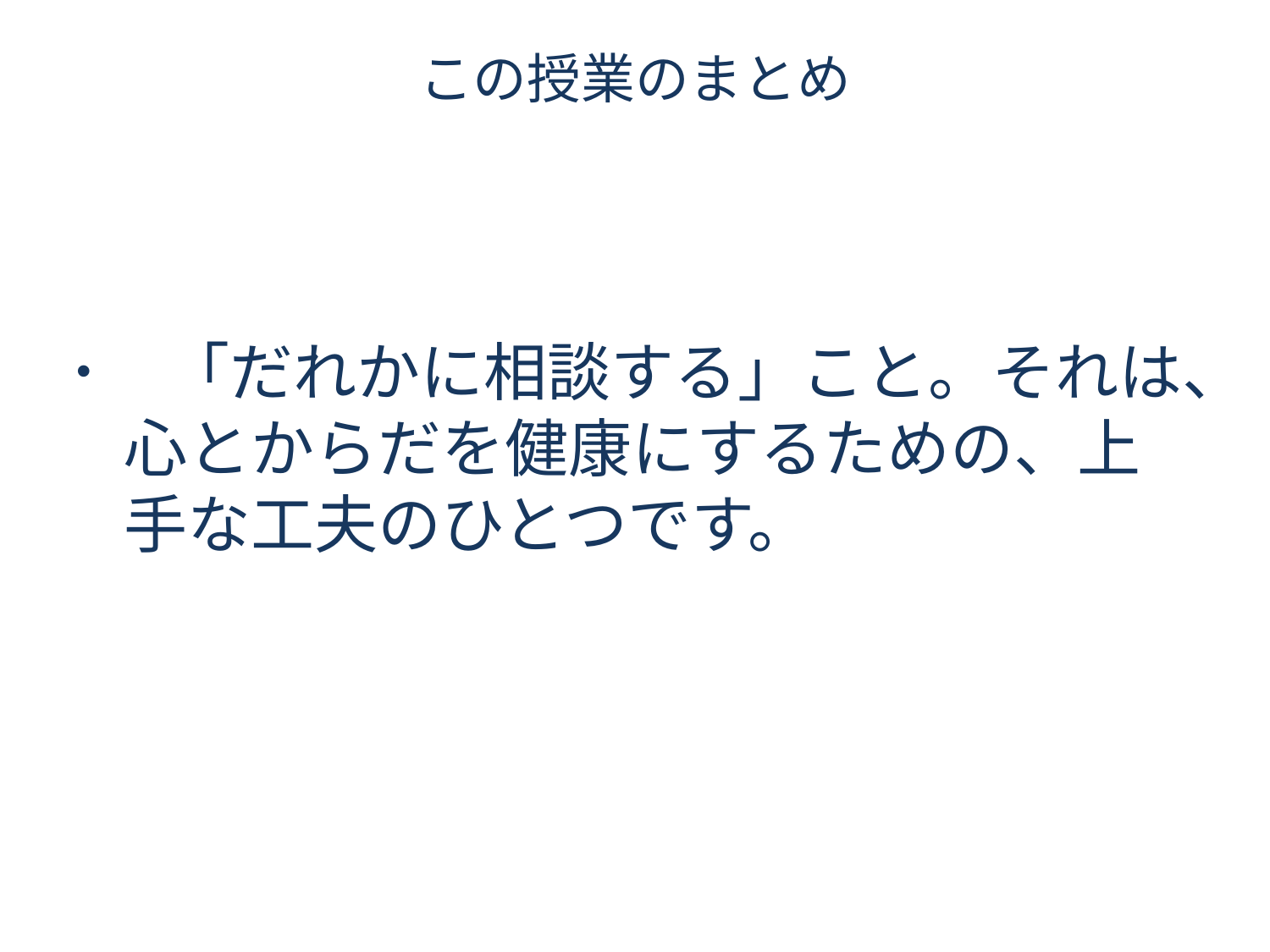

# この授業のまとめ
　「だれかに相談する」こと。それは、心とからだを健康にするための、上手な工夫のひとつです。